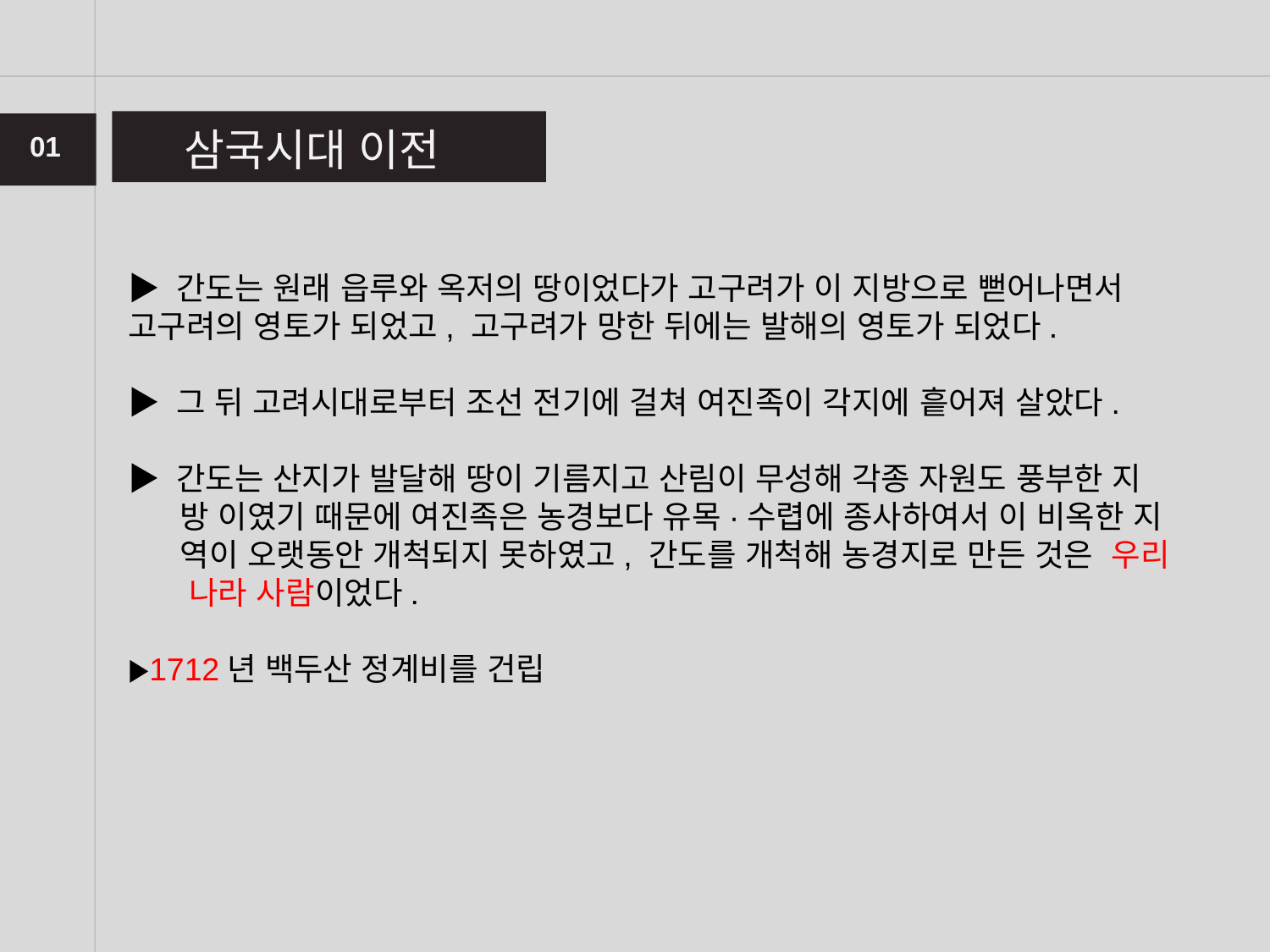

삼국시대 이전
01
02
▶ 간도는 원래 읍루와 옥저의 땅이었다가 고구려가 이 지방으로 뻗어나면서 고구려의 영토가 되었고, 고구려가 망한 뒤에는 발해의 영토가 되었다.

▶ 그 뒤 고려시대로부터 조선 전기에 걸쳐 여진족이 각지에 흩어져 살았다.

▶ 간도는 산지가 발달해 땅이 기름지고 산림이 무성해 각종 자원도 풍부한 지
     방 이였기 때문에 여진족은 농경보다 유목·수렵에 종사하여서 이 비옥한 지
     역이 오랫동안 개척되지 못하였고, 간도를 개척해 농경지로 만든 것은  우리
      나라 사람이었다.

▶1712년 백두산 정계비를 건립
03
04
05
06
07